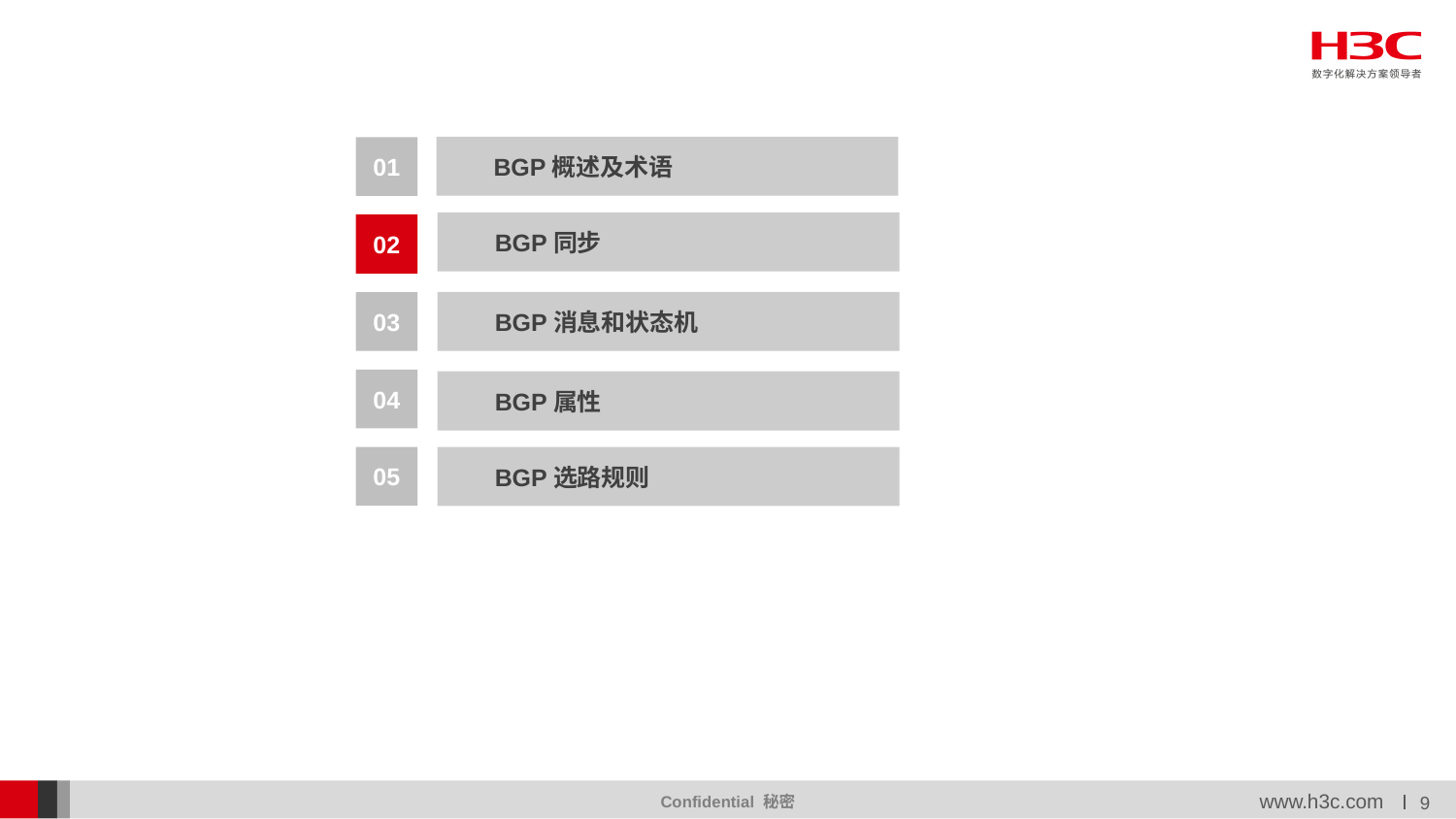

BGP概述及术语
01
BGP同步
02
BGP消息和状态机
03
04
BGP属性
05
BGP选路规则